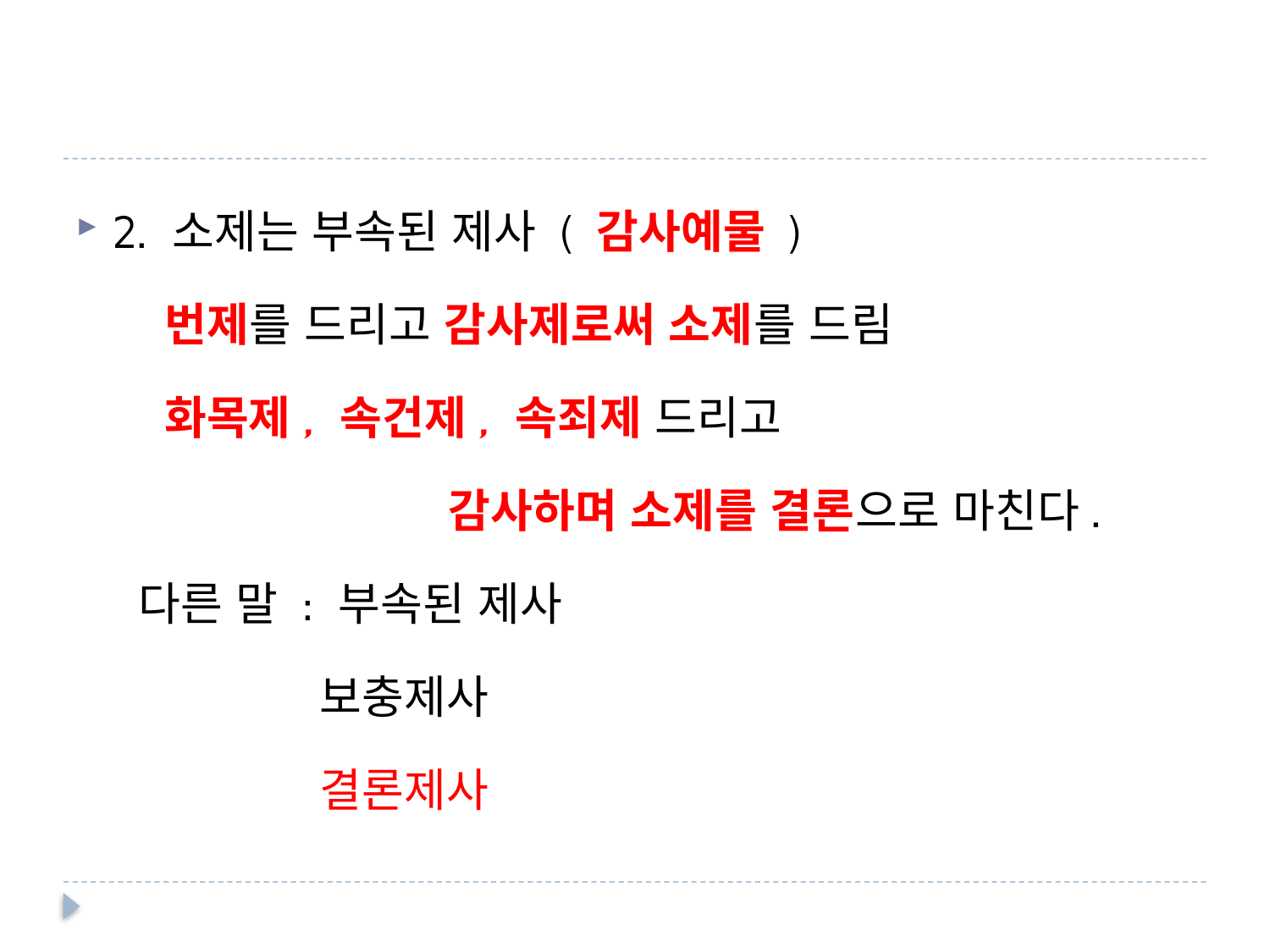

#
2. 소제는 부속된 제사 ( 감사예물 )
      번제를 드리고 감사제로써 소제를 드림
      화목제, 속건제, 속죄제 드리고
                            감사하며 소제를 결론으로 마친다.
    다른 말 : 부속된 제사
                  보충제사
                  결론제사